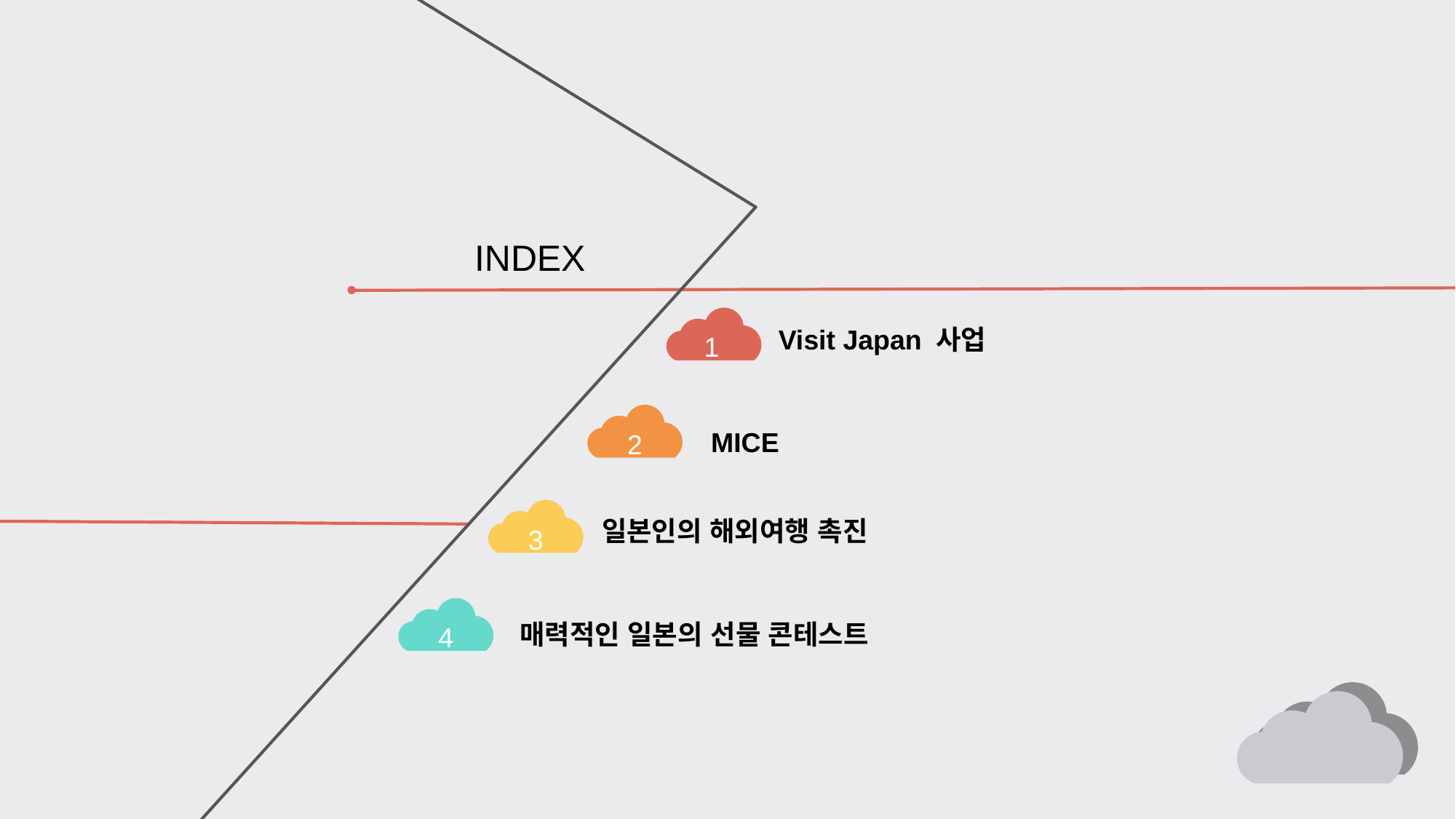

INDEX

1
Visit Japan 사업

2
  MICE

3
일본인의 해외여행 촉진

4
매력적인 일본의 선물 콘테스트